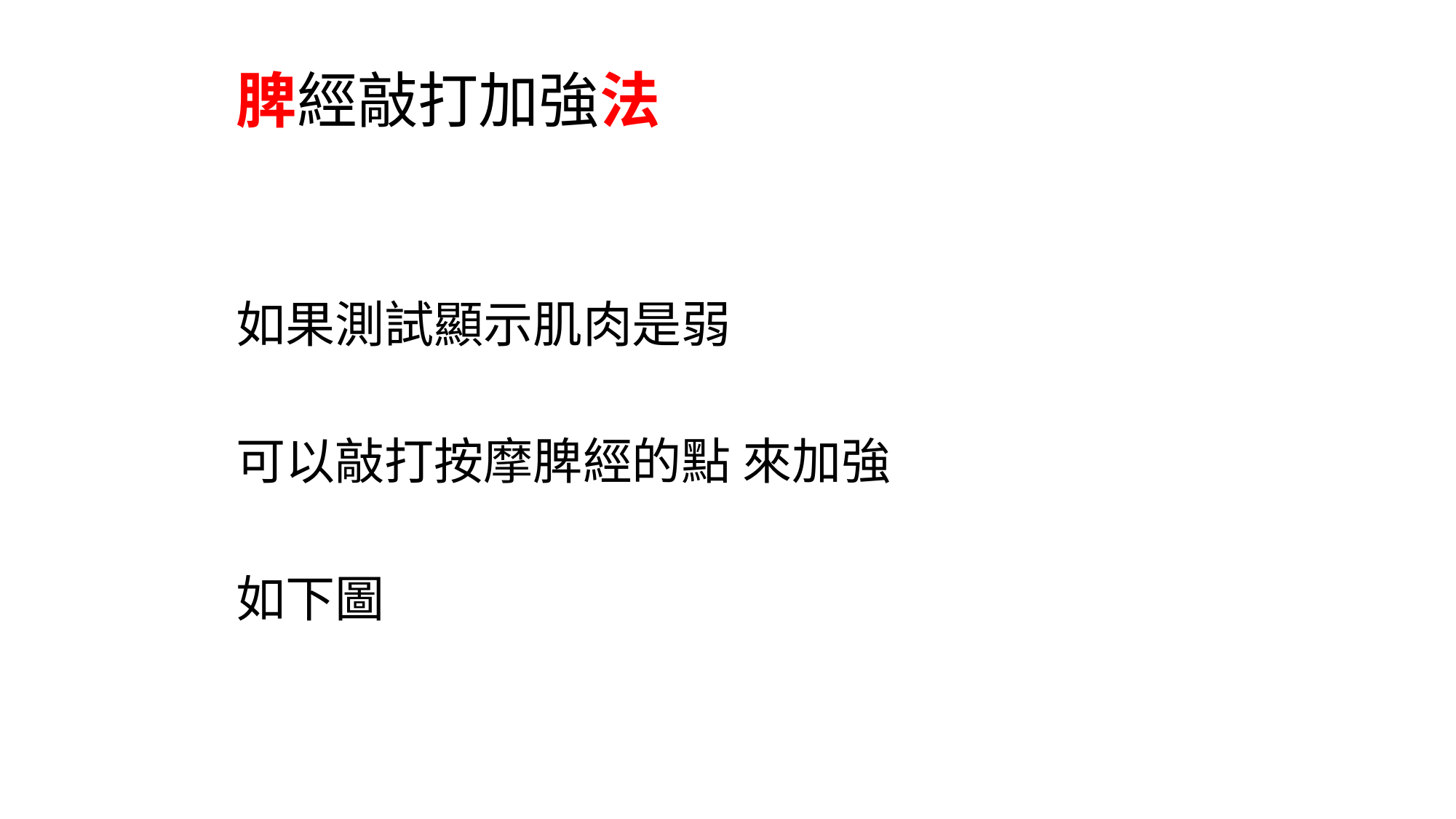

# 脾經敲打加強法
如果測試顯示肌肉是弱

可以敲打按摩脾經的點 來加強

如下圖